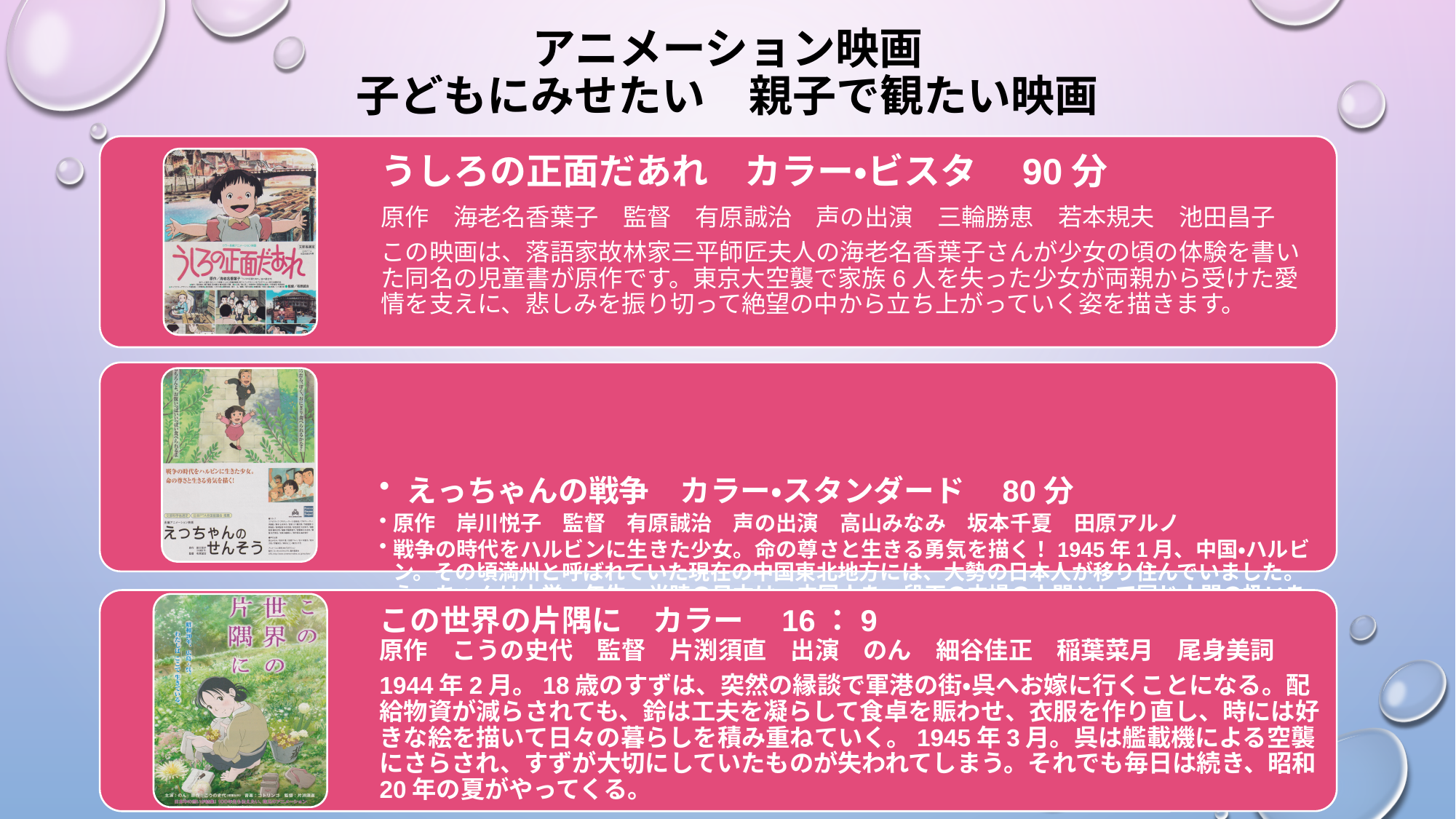

# アニメーション映画 子どもにみせたい　親子で観たい映画
うしろの正面だあれ　カラー・ビスタ　90分
原作　海老名香葉子　監督　有原誠治　声の出演　三輪勝恵　若本規夫　池田昌子
この映画は、落語家故林家三平師匠夫人の海老名香葉子さんが少女の頃の体験を書いた同名の児童書が原作です。東京大空襲で家族6人を失った少女が両親から受けた愛情を支えに、悲しみを振り切って絶望の中から立ち上がっていく姿を描きます。

えっちゃんの戦争　カラー・スタンダード　80分
原作　岸川悦子　監督　有原誠治　声の出演　高山みなみ　坂本千夏　田原アルノ
戦争の時代をハルビンに生きた少女。命の尊さと生きる勇気を描く！1945年1月、中国・ハルビン。その頃満州と呼ばれていた現在の中国東北地方には、大勢の日本人が移り住んでいました。えっちゃんは小学一年生。当時の日本は、中国人を一段下の立場の人間として同じ人間の扱いをしていませんでした。夏、8月15日。日本が戦争に負けた事がラジオで知らされると、中国の人々の態度は一変し、日本人を襲う中国人も出てきました。えっちゃんたちには、日本引き上げまでの悲しい運命が待っていたのです。

この世界の片隅に　カラー　16：9
原作　こうの史代　監督　片渕須直　出演　のん　細谷佳正　稲葉菜月　尾身美詞
1944年2月。18歳のすずは、突然の縁談で軍港の街・呉へお嫁に行くことになる。配給物資が減らされても、鈴は工夫を凝らして食卓を賑わせ、衣服を作り直し、時には好きな絵を描いて日々の暮らしを積み重ねていく。1945年3月。呉は艦載機による空襲にさらされ、すずが大切にしていたものが失われてしまう。それでも毎日は続き、昭和20年の夏がやってくる。